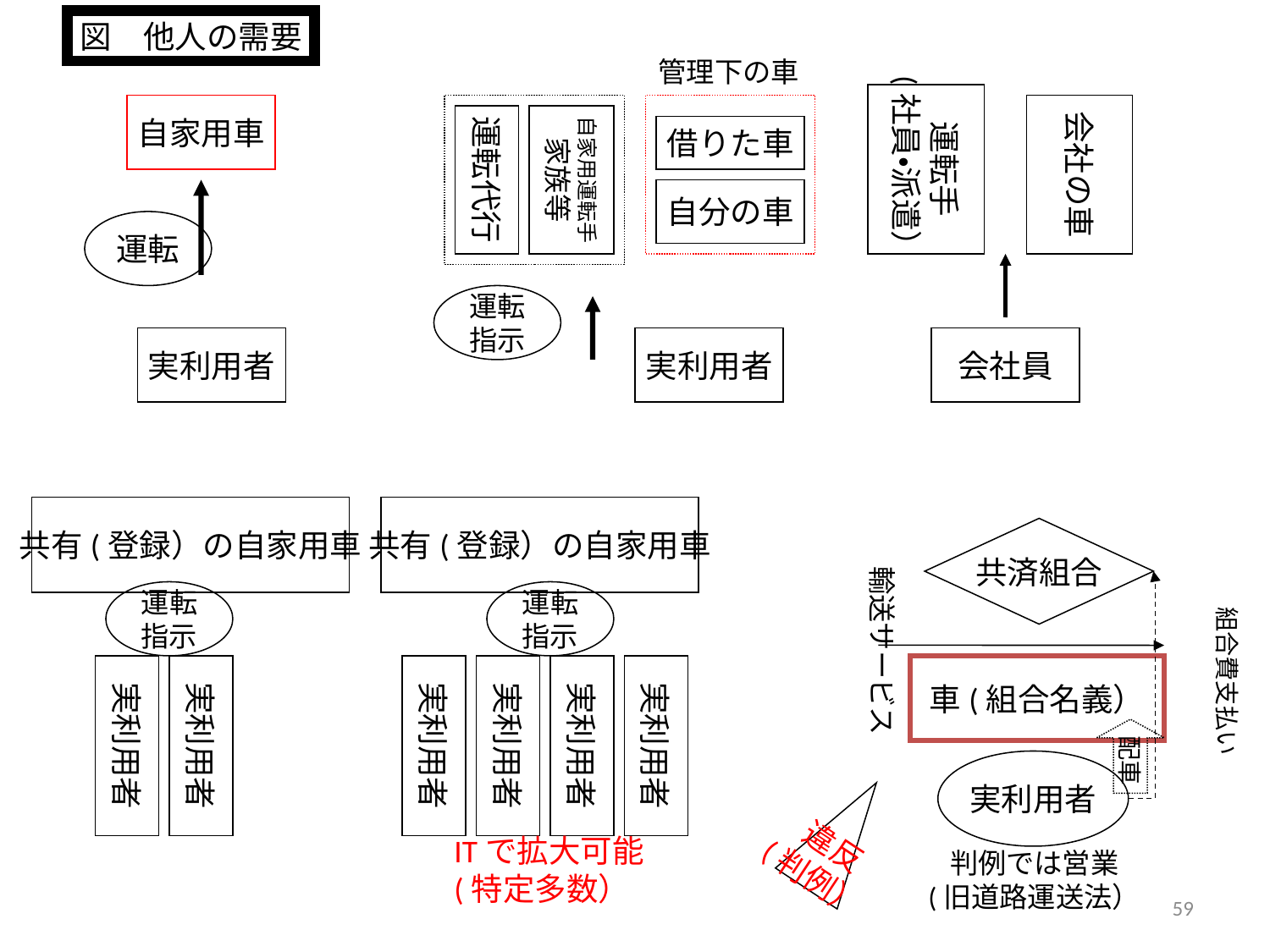

図　他人の需要
管理下の車
運転手
(社員・派遣）
自家用車

会社の車
運転代行
自家用運転手
家族等
借りた車

自分の車
運転

運転
指示

実利用者
実利用者
会社員
共有(登録）の自家用車
共有(登録）の自家用車
共済組合
輸送サービス
運転
指示
運転
指示
組合費支払い

実利用者
実利用者
実利用者
実利用者
実利用者
実利用者
車(組合名義）
配車
実利用者
違反
(判例）
ITで拡大可能
(特定多数）
判例では営業
(旧道路運送法）
59